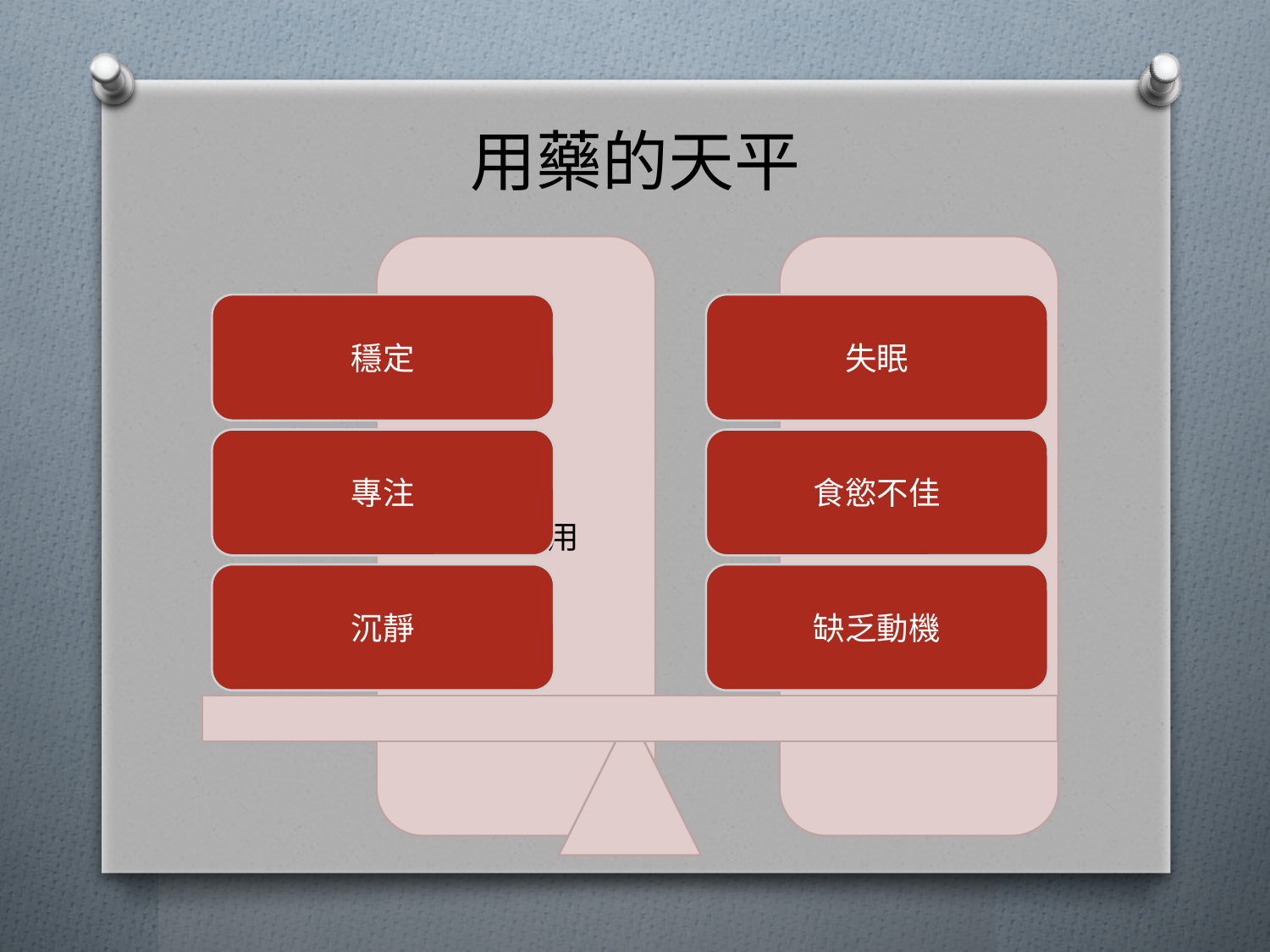

# 用藥的天平
正向作用
沉靜
專注
負向作用
缺乏動機
食慾不佳
失眠
穩定